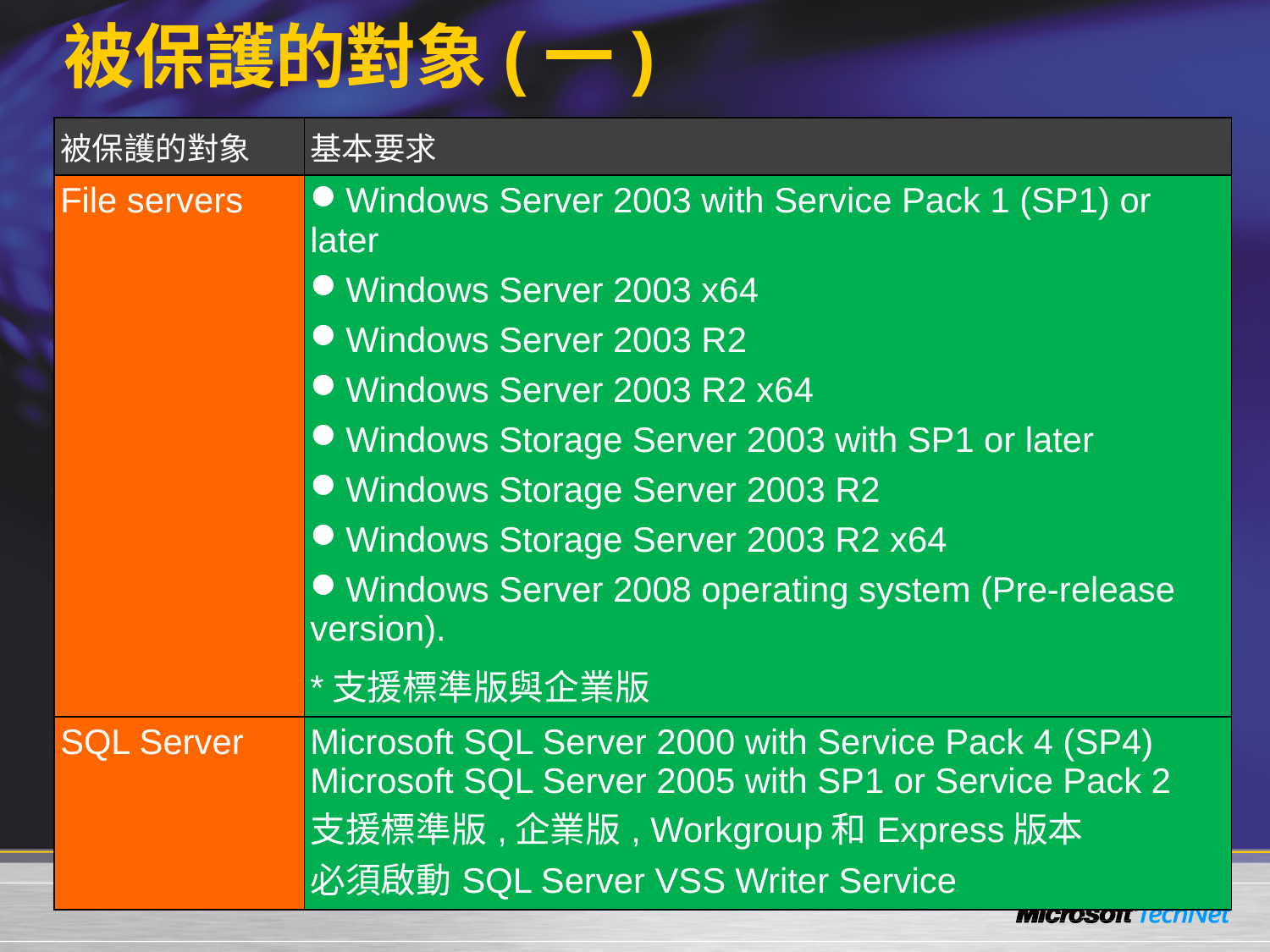

# 被保護的對象(一)
| 被保護的對象 | 基本要求 |
| --- | --- |
| File servers | Windows Server 2003 with Service Pack 1 (SP1) or later Windows Server 2003 x64 Windows Server 2003 R2 Windows Server 2003 R2 x64 Windows Storage Server 2003 with SP1 or later Windows Storage Server 2003 R2 Windows Storage Server 2003 R2 x64 Windows Server 2008 operating system (Pre-release version). \*支援標準版與企業版 |
| SQL Server | Microsoft SQL Server 2000 with Service Pack 4 (SP4) Microsoft SQL Server 2005 with SP1 or Service Pack 2 支援標準版,企業版, Workgroup和Express版本 必須啟動SQL Server VSS Writer Service |